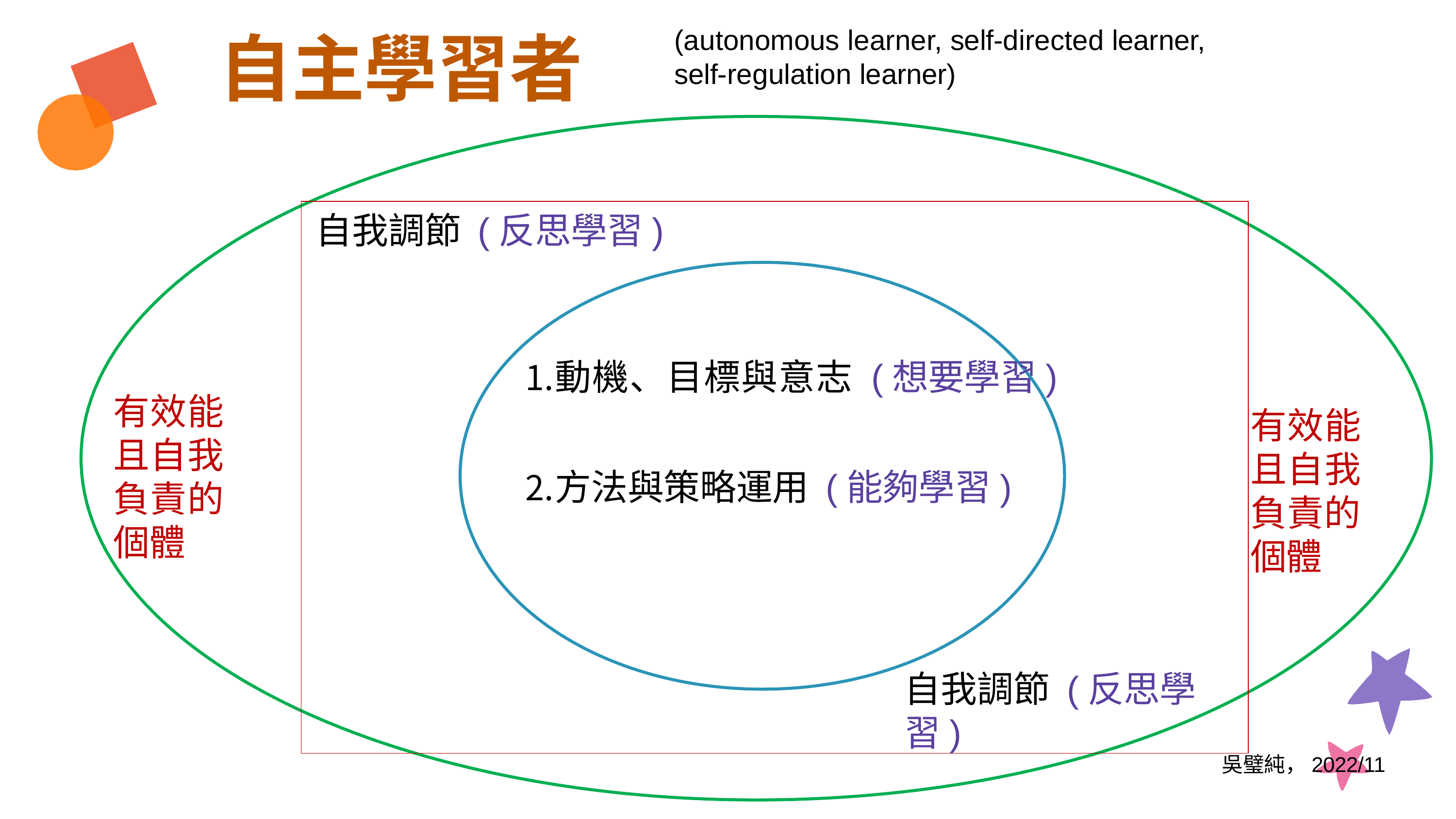

(autonomous learner, self-directed learner,
self-regulation learner)
# 自主學習者

自我調節 (反思學習)

動機、目標與意志 (想要學習)

方法與策略運用 (能夠學習)

自我調節 (反思學習)
有效能且自我負責的個體
有效能且自我負責的個體
吳璧純，2022/11